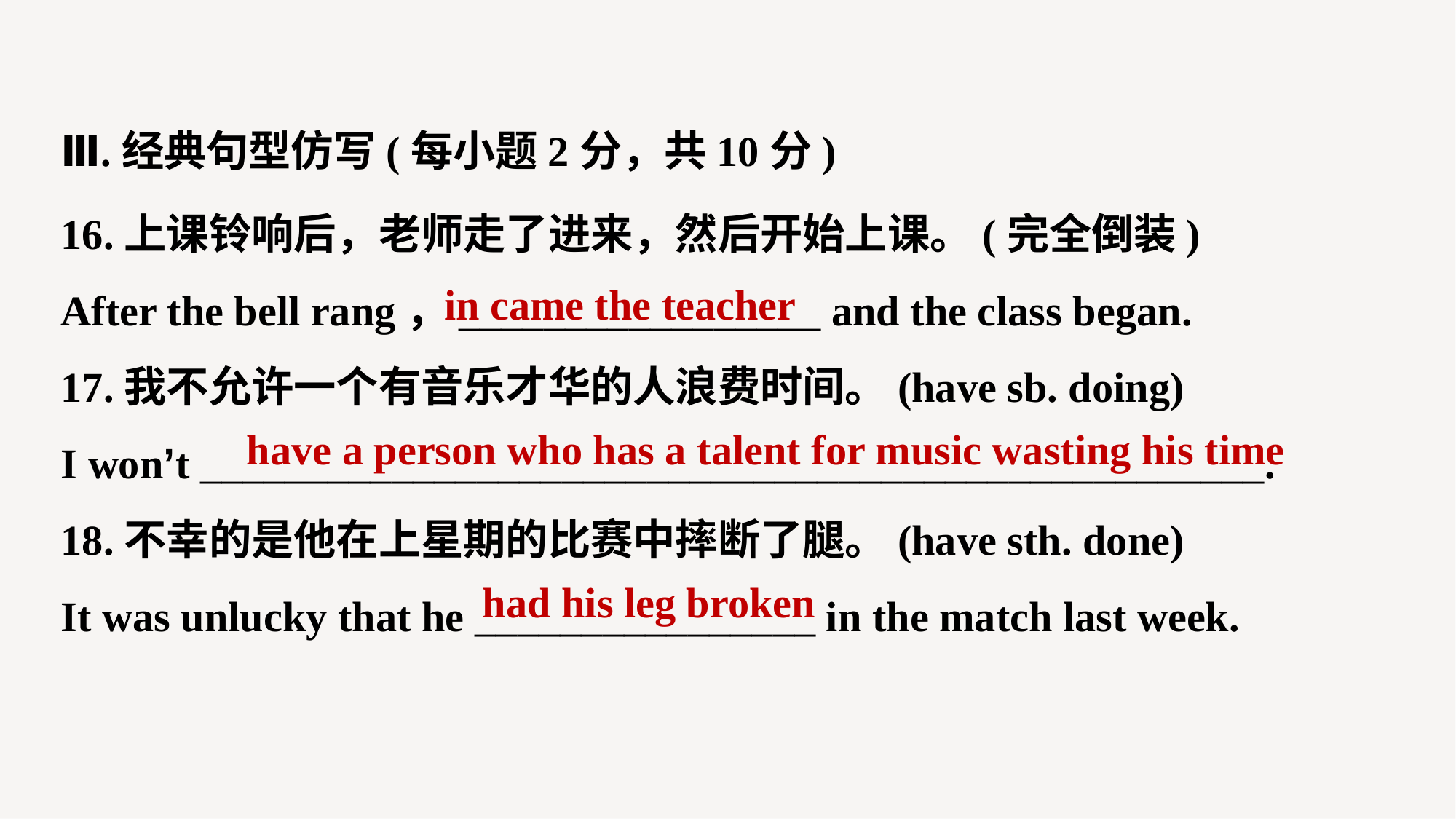

Ⅲ.经典句型仿写(每小题2分，共10分)
16.上课铃响后，老师走了进来，然后开始上课。(完全倒装)
After the bell rang，_________________ and the class began.
17.我不允许一个有音乐才华的人浪费时间。(have sb. doing)
I won’t __________________________________________________.
18.不幸的是他在上星期的比赛中摔断了腿。(have sth. done)
It was unlucky that he ________________ in the match last week.
in came the teacher
have a person who has a talent for music wasting his time
had his leg broken